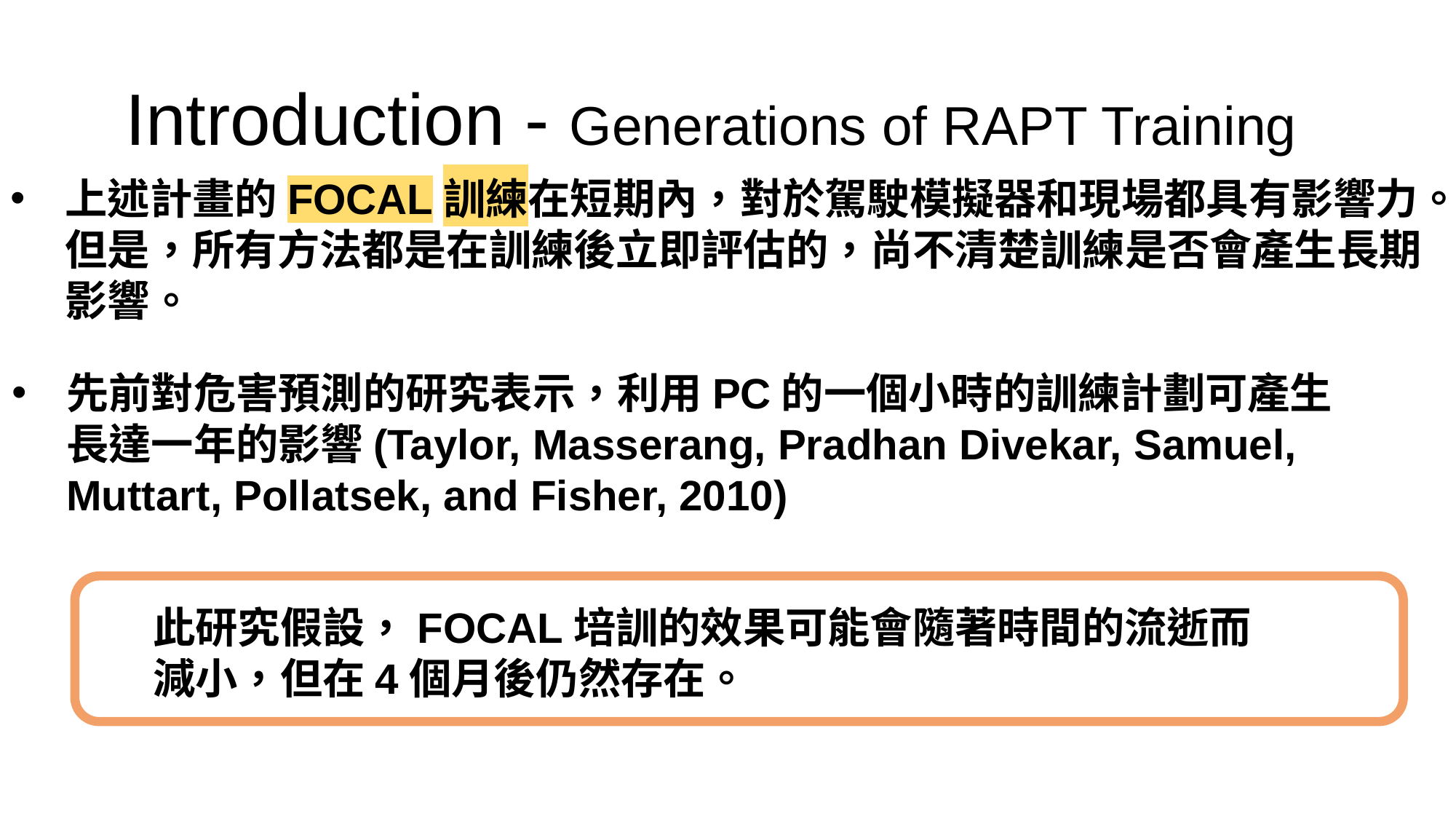

Introduction - Generations of RAPT Training
上述計畫的FOCAL訓練在短期內，對於駕駛模擬器和現場都具有影響力。但是，所有方法都是在訓練後立即評估的，尚不清楚訓練是否會產生長期影響。
先前對危害預測的研究表示，利用PC的一個小時的訓練計劃可產生長達一年的影響(Taylor, Masserang, Pradhan Divekar, Samuel, Muttart, Pollatsek, and Fisher, 2010)

此研究假設，FOCAL培訓的效果可能會隨著時間的流逝而減小，但在4個月後仍然存在。